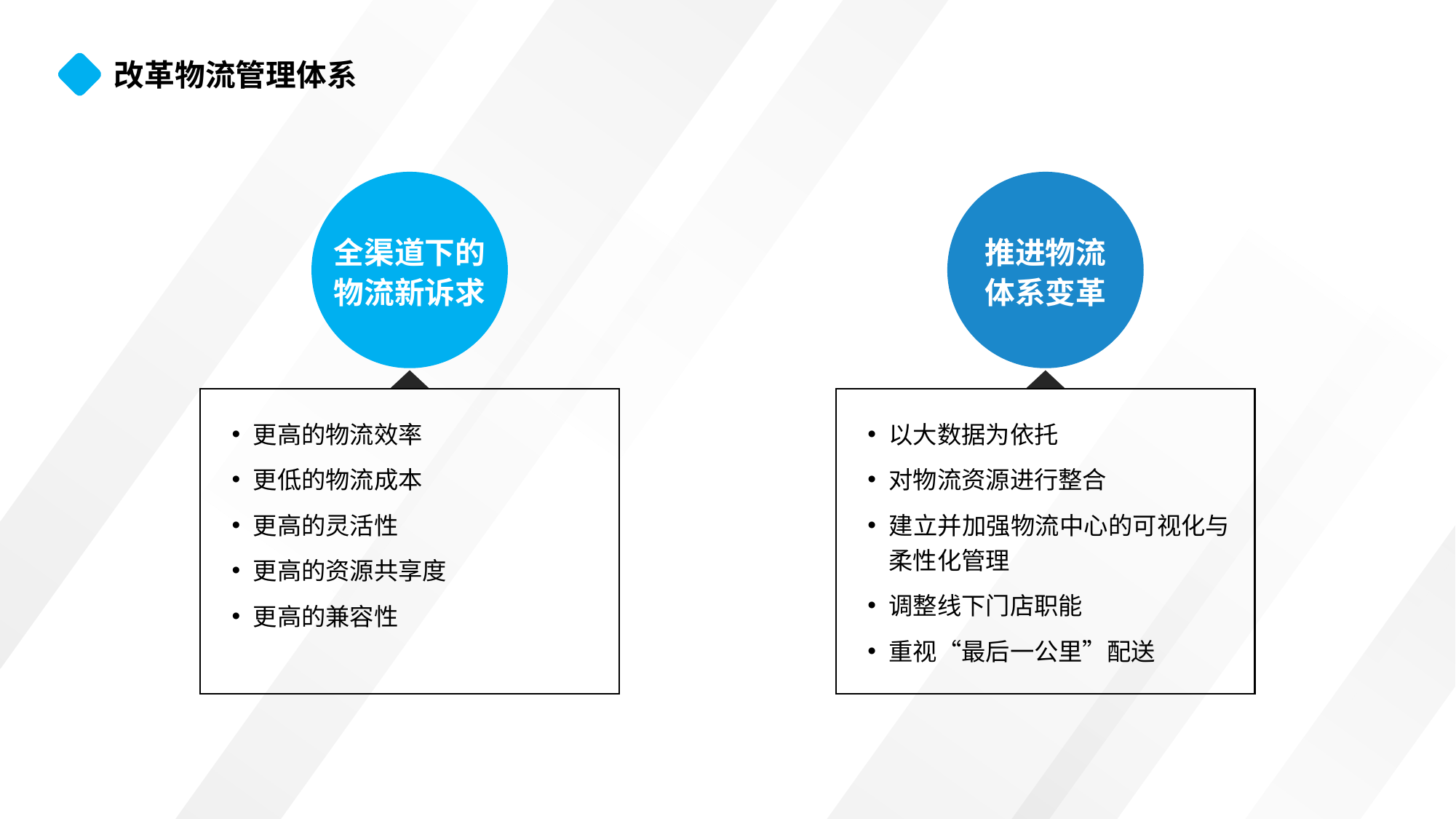

改革物流管理体系

全渠道下的
物流新诉求
推进物流
体系变革

更高的物流效率
更低的物流成本
更高的灵活性
更高的资源共享度
更高的兼容性

以大数据为依托
对物流资源进行整合
建立并加强物流中心的可视化与柔性化管理
调整线下门店职能
重视“最后一公里”配送